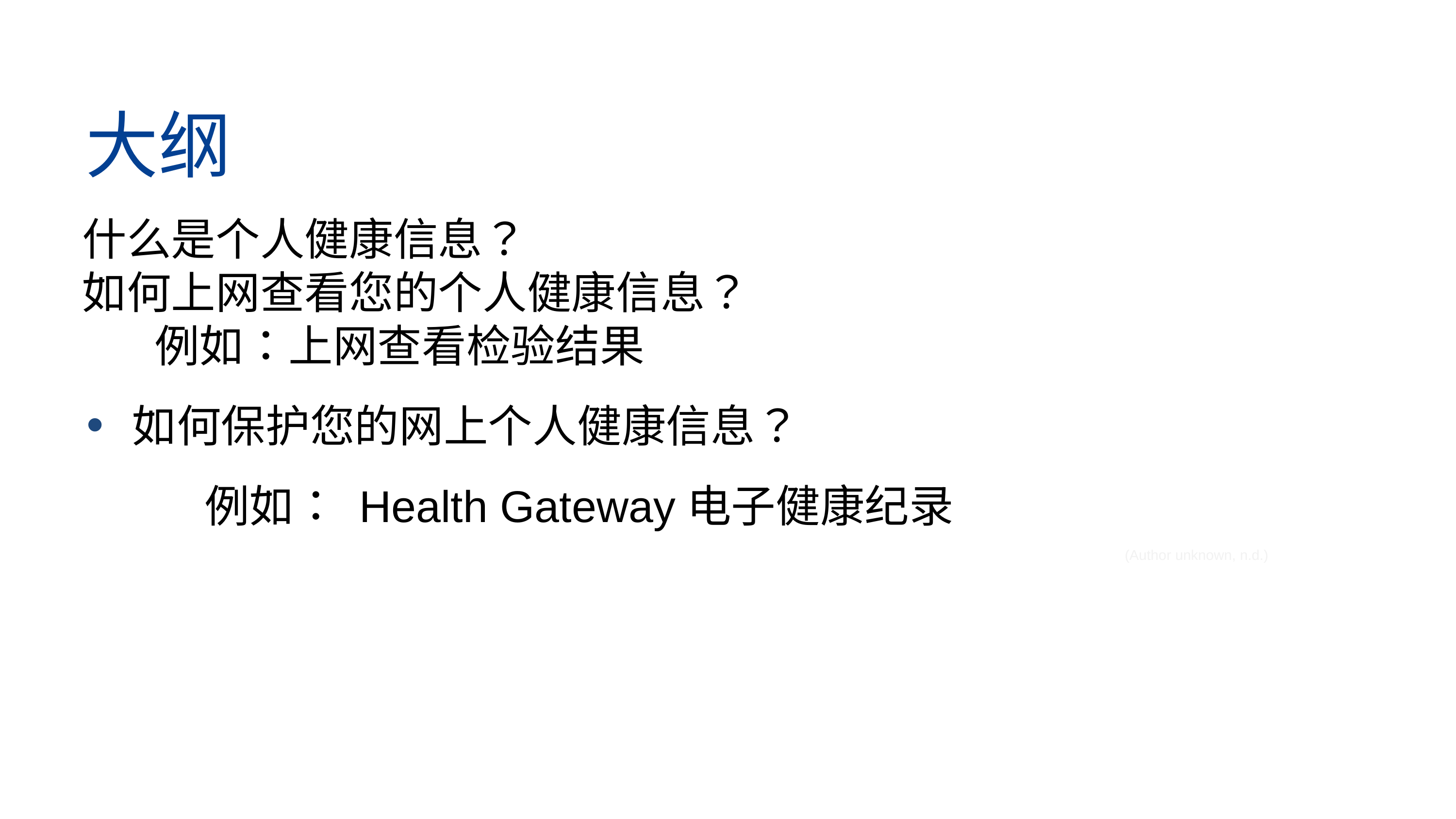

大纲
什么是个人健康信息？
如何上网查看您的个人健康信息？
	例如：上网查看检验结果
如何保护您的网上个人健康信息？
	例如： Health Gateway电子健康纪录
(Author unknown, n.d.)